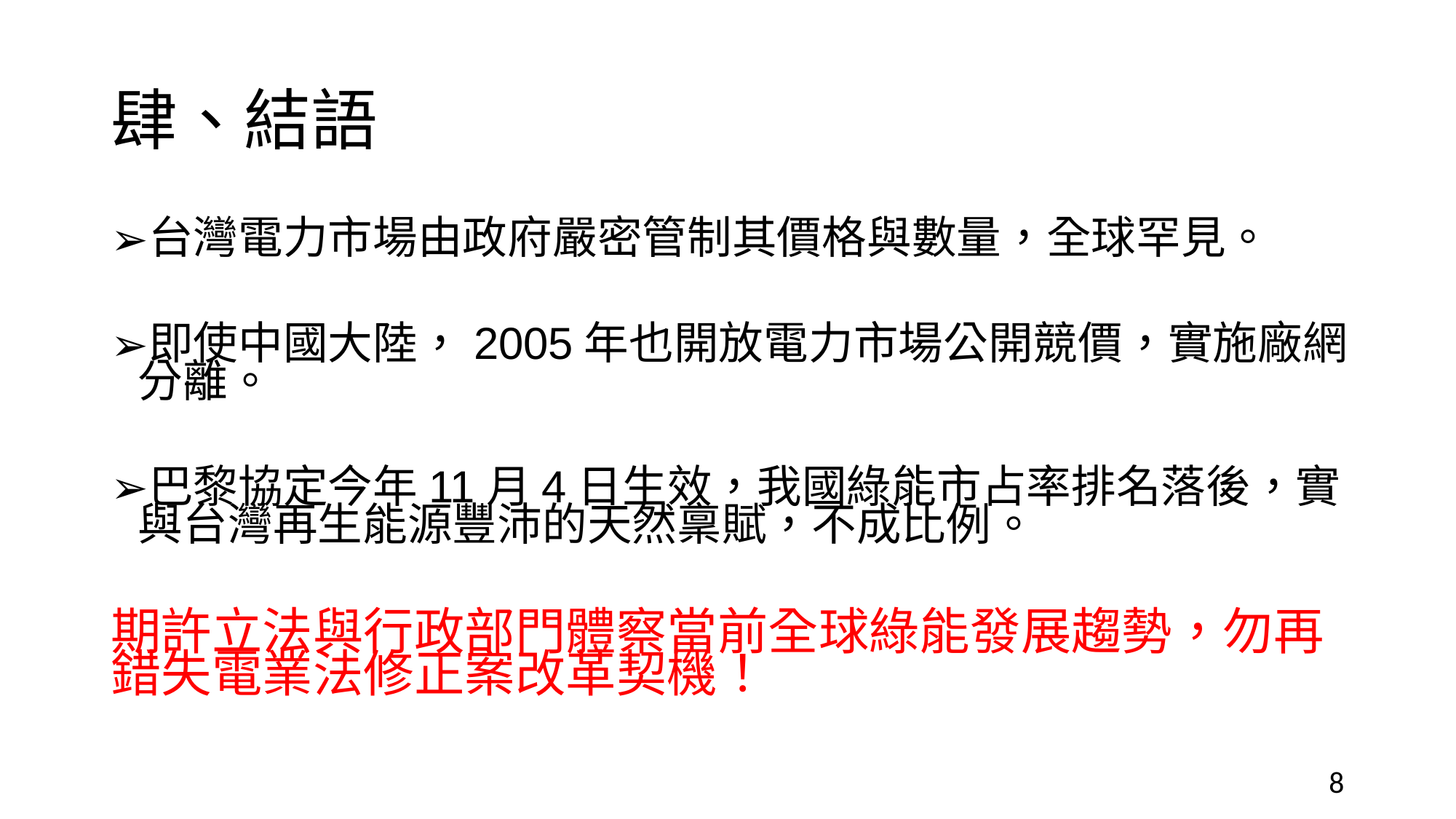

# 肆、結語
台灣電力市場由政府嚴密管制其價格與數量，全球罕見。

即使中國大陸，2005年也開放電力市場公開競價，實施廠網分離。

巴黎協定今年11月4日生效，我國綠能市占率排名落後，實與台灣再生能源豐沛的天然稟賦，不成比例。

期許立法與行政部門體察當前全球綠能發展趨勢，勿再錯失電業法修正案改革契機！
8